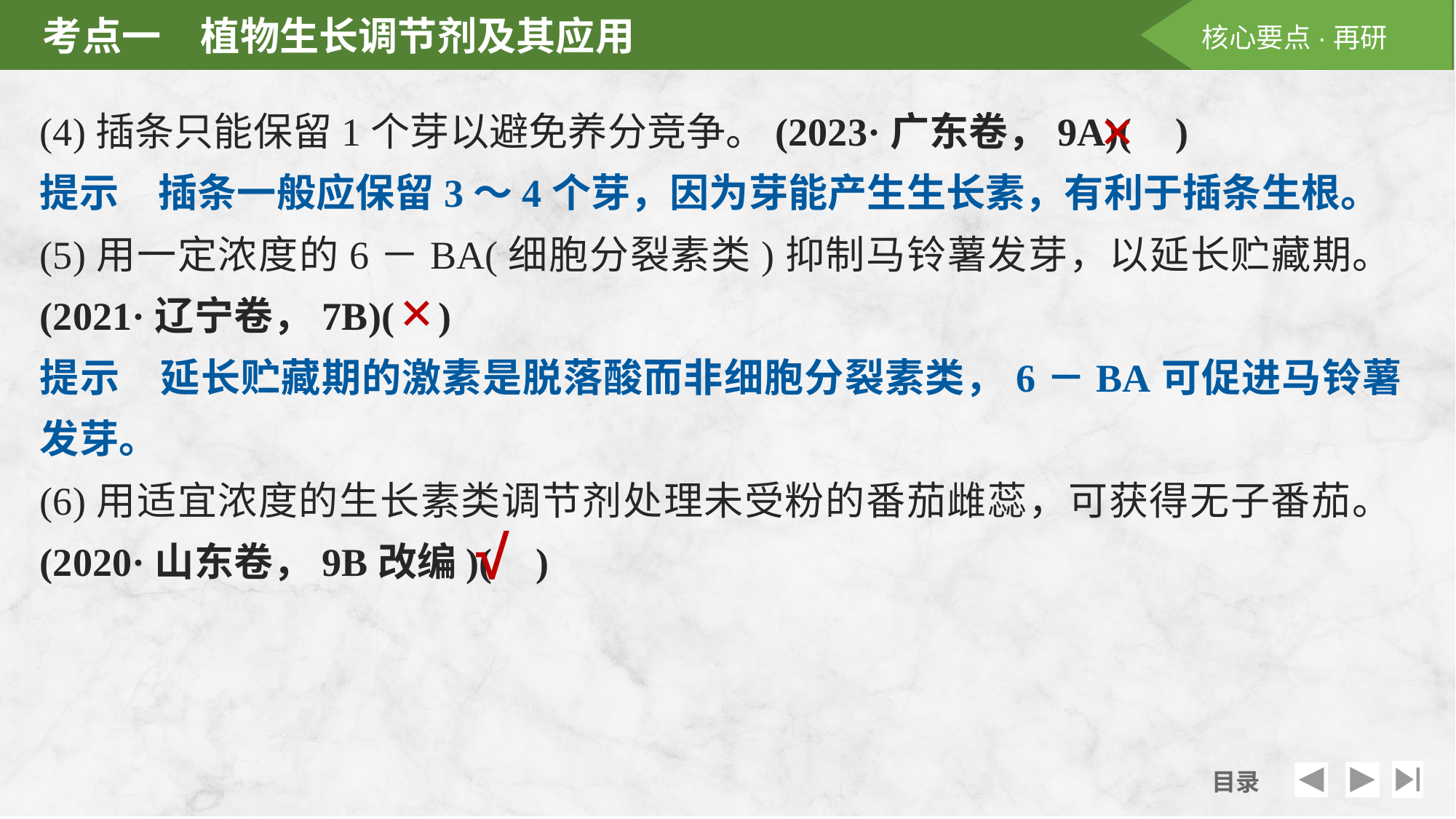

(4)插条只能保留1个芽以避免养分竞争。(2023·广东卷，9A)(    )
提示　插条一般应保留3～4个芽，因为芽能产生生长素，有利于插条生根。
(5)用一定浓度的6－BA(细胞分裂素类)抑制马铃薯发芽，以延长贮藏期。(2021·辽宁卷，7B)(    )
提示　延长贮藏期的激素是脱落酸而非细胞分裂素类，6－BA可促进马铃薯发芽。
(6)用适宜浓度的生长素类调节剂处理未受粉的番茄雌蕊，可获得无子番茄。(2020·山东卷，9B改编)(    )
×
×
√